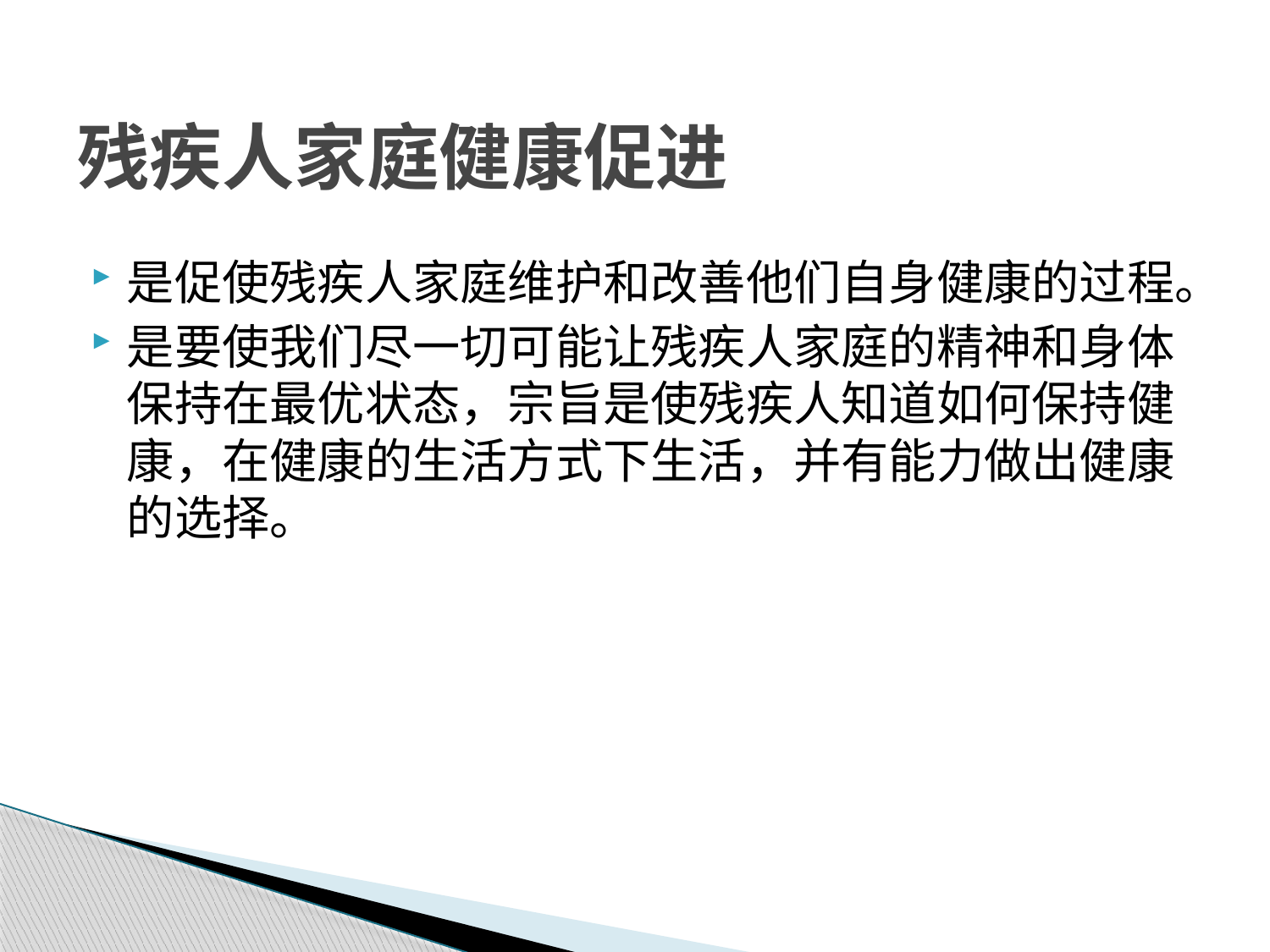

# 残疾人家庭健康促进
是促使残疾人家庭维护和改善他们自身健康的过程。
是要使我们尽一切可能让残疾人家庭的精神和身体保持在最优状态，宗旨是使残疾人知道如何保持健康，在健康的生活方式下生活，并有能力做出健康的选择。